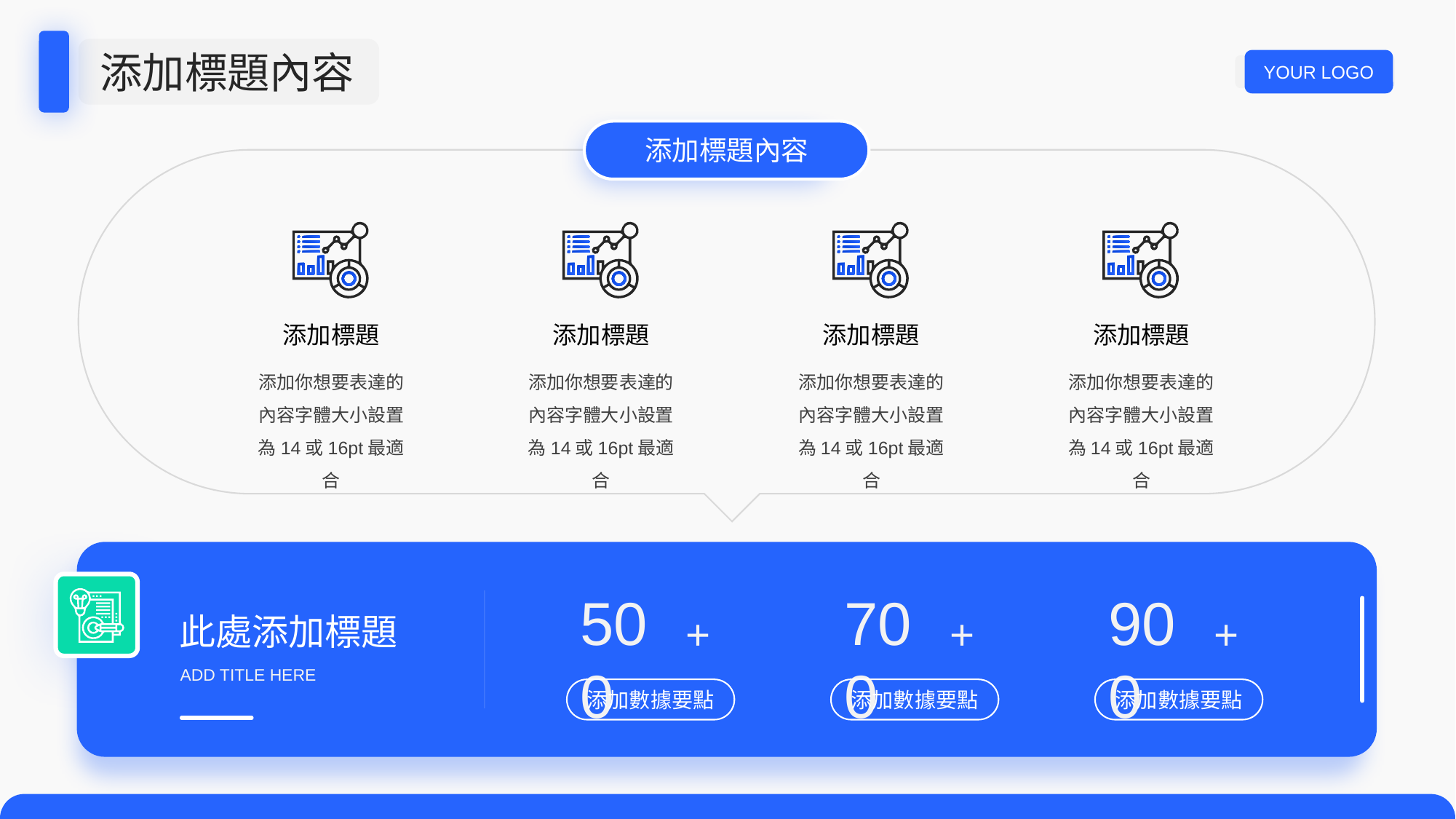

添加標題內容

YOUR LOGO

添加標題內容

添加標題
添加你想要表達的內容字體大小設置為14或16pt最適合

添加標題
添加你想要表達的內容字體大小設置為14或16pt最適合

添加標題
添加你想要表達的內容字體大小設置為14或16pt最適合

添加標題
添加你想要表達的內容字體大小設置為14或16pt最適合

500
+

添加數據要點
700
+

添加數據要點
900
+

添加數據要點

此處添加標題
ADD TITLE HERE